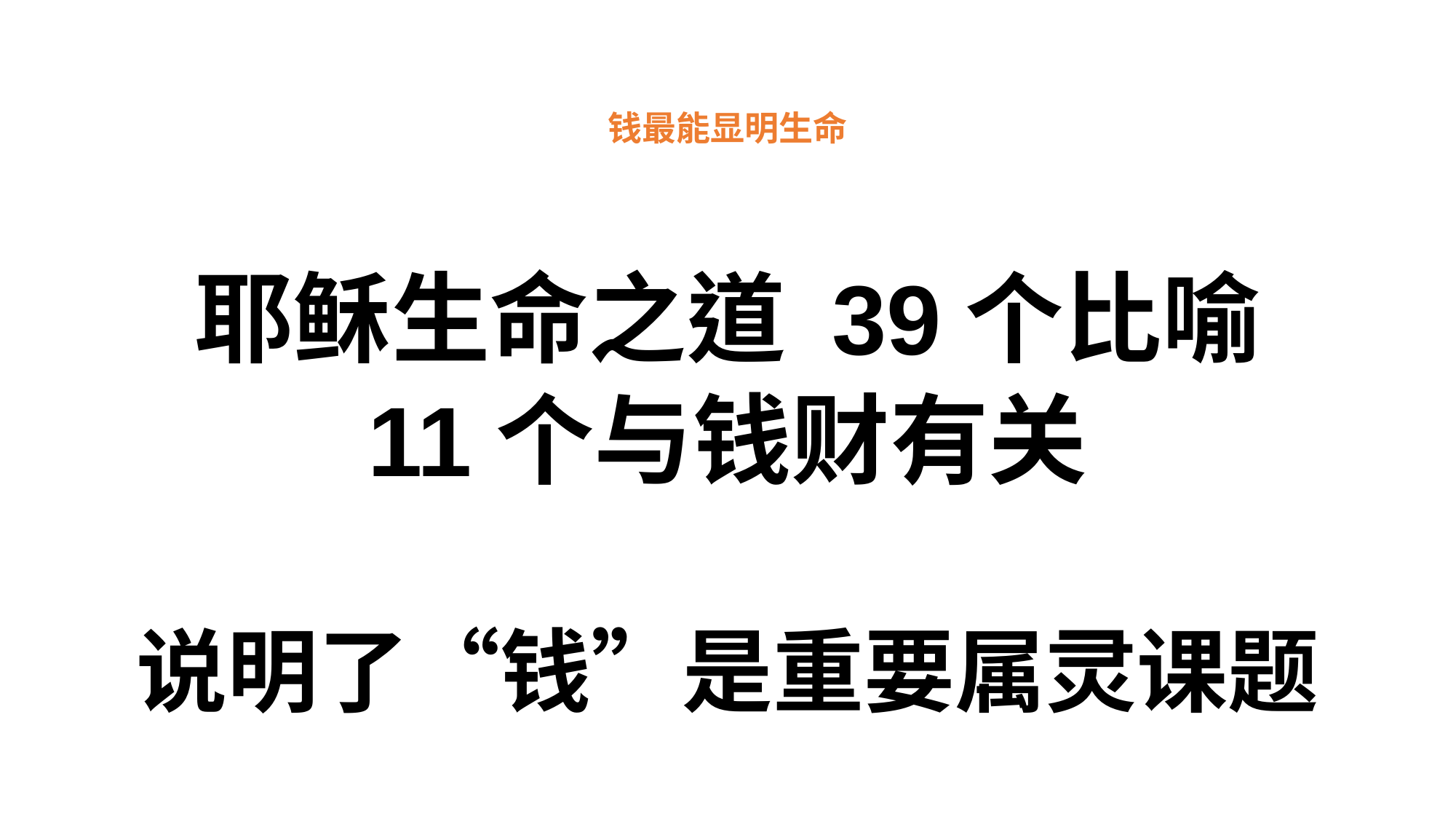

# 钱最能显明生命
耶稣生命之道 39个比喻
11个与钱财有关

说明了“钱”是重要属灵课题